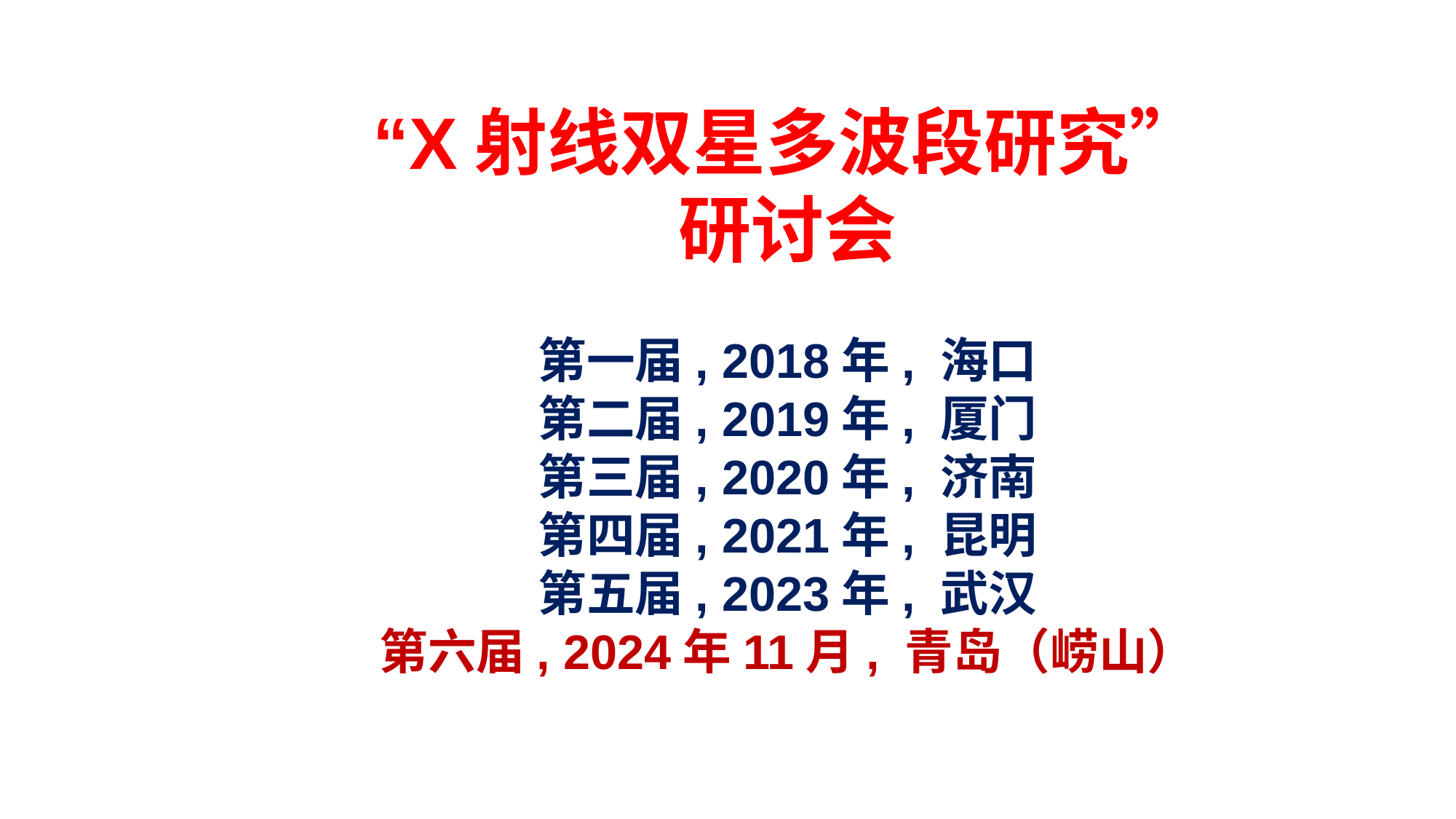

“X射线双星多波段研究”研讨会

第一届, 2018年, 海口
第二届, 2019年, 厦门
第三届, 2020年, 济南
第四届, 2021年, 昆明
第五届, 2023年, 武汉
第六届, 2024年11月, 青岛（崂山）